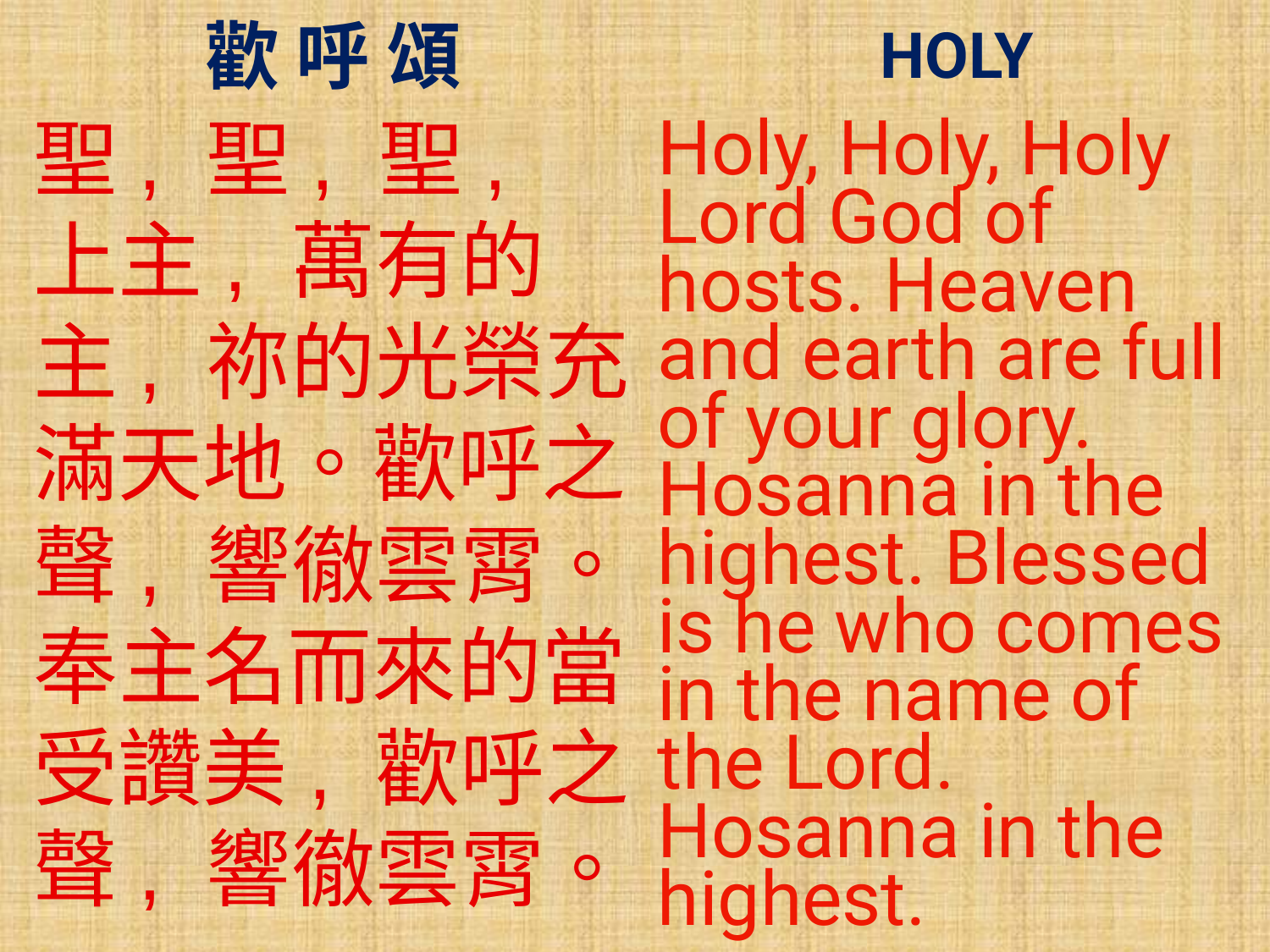

# 歡 呼 頌
HOLY
聖, 聖, 聖, 上主, 萬有的主, 祢的光榮充滿天地。歡呼之聲, 響徹雲霄。奉主名而來的當受讚美, 歡呼之聲, 響徹雲霄。
Holy, Holy, Holy Lord God of hosts. Heaven and earth are full of your glory. Hosanna in the highest. Blessed is he who comes in the name of the Lord. Hosanna in the highest.